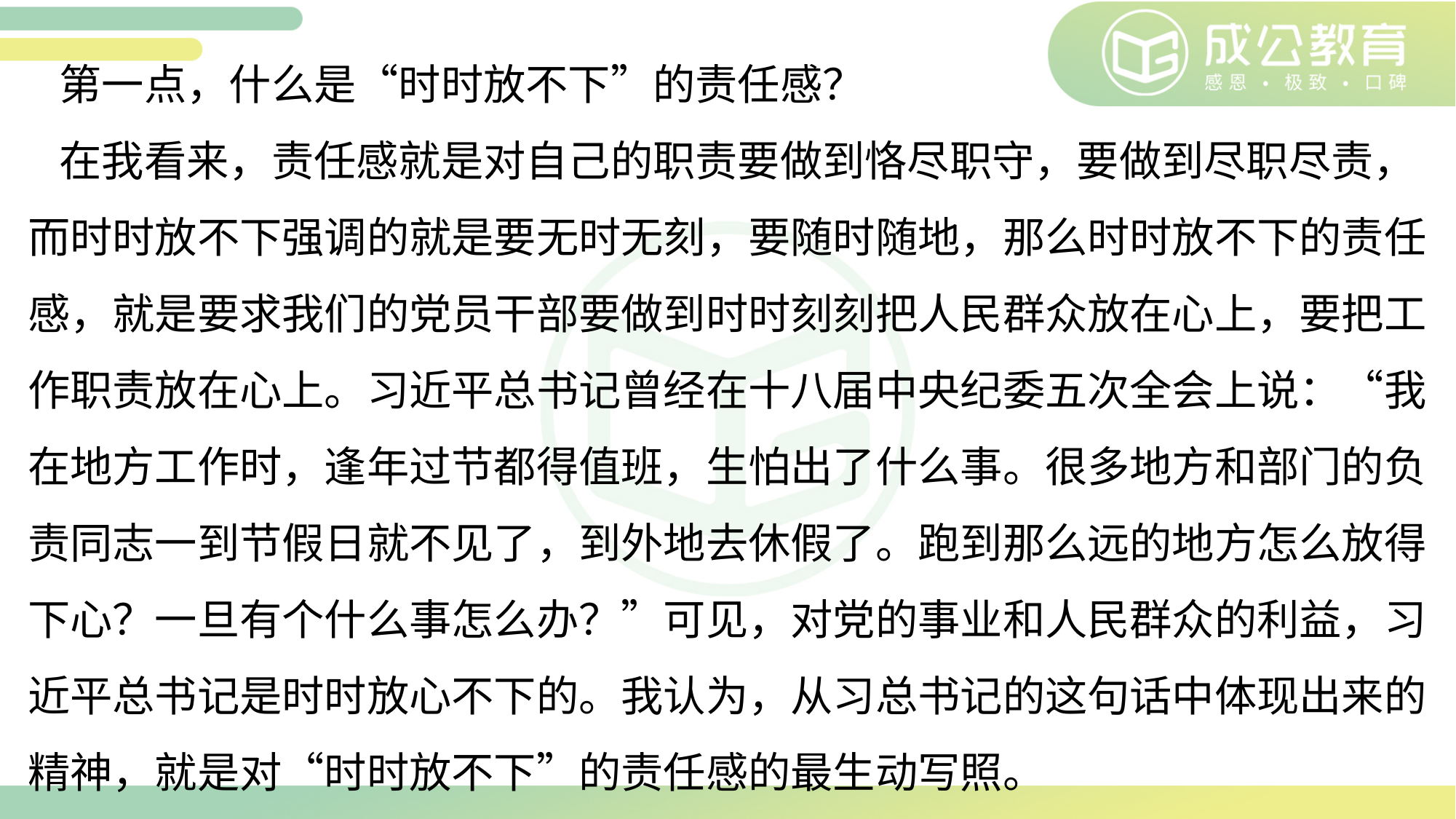

第一点，什么是“时时放不下”的责任感？
在我看来，责任感就是对自己的职责要做到恪尽职守，要做到尽职尽责，而时时放不下强调的就是要无时无刻，要随时随地，那么时时放不下的责任感，就是要求我们的党员干部要做到时时刻刻把人民群众放在心上，要把工作职责放在心上。习近平总书记曾经在十八届中央纪委五次全会上说：“我在地方工作时，逢年过节都得值班，生怕出了什么事。很多地方和部门的负责同志一到节假日就不见了，到外地去休假了。跑到那么远的地方怎么放得下心？一旦有个什么事怎么办？”可见，对党的事业和人民群众的利益，习近平总书记是时时放心不下的。我认为，从习总书记的这句话中体现出来的精神，就是对“时时放不下”的责任感的最生动写照。